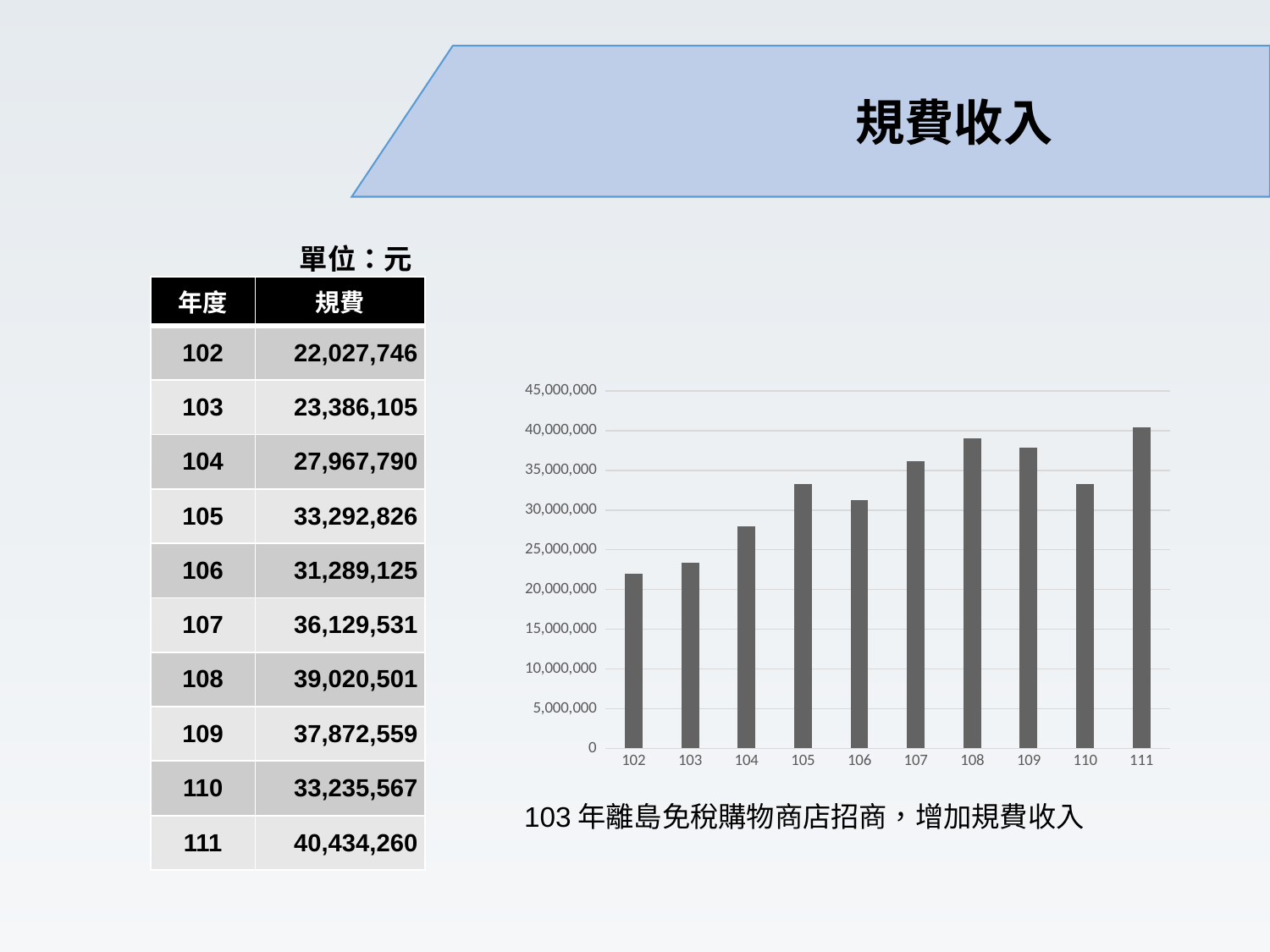

規費收入
| 單位：元 |
| --- |
| 年度 | 規費 |
| --- | --- |
| 102 | 22,027,746 |
| 103 | 23,386,105 |
| 104 | 27,967,790 |
| 105 | 33,292,826 |
| 106 | 31,289,125 |
| 107 | 36,129,531 |
| 108 | 39,020,501 |
| 109 | 37,872,559 |
| 110 | 33,235,567 |
| 111 | 40,434,260 |

### Chart

| Category | 規費 |
|---|---|
| 102 | 22027746.0 |
| 103 | 23386105.0 |
| 104 | 27967790.0 |
| 105 | 33292826.0 |
| 106 | 31289125.0 |
| 107 | 36129531.0 |
| 108 | 39020501.0 |
| 109 | 37872559.0 |
| 110 | 33235567.0 |
| 111 | 40434260.0 |
103年離島免稅購物商店招商，增加規費收入